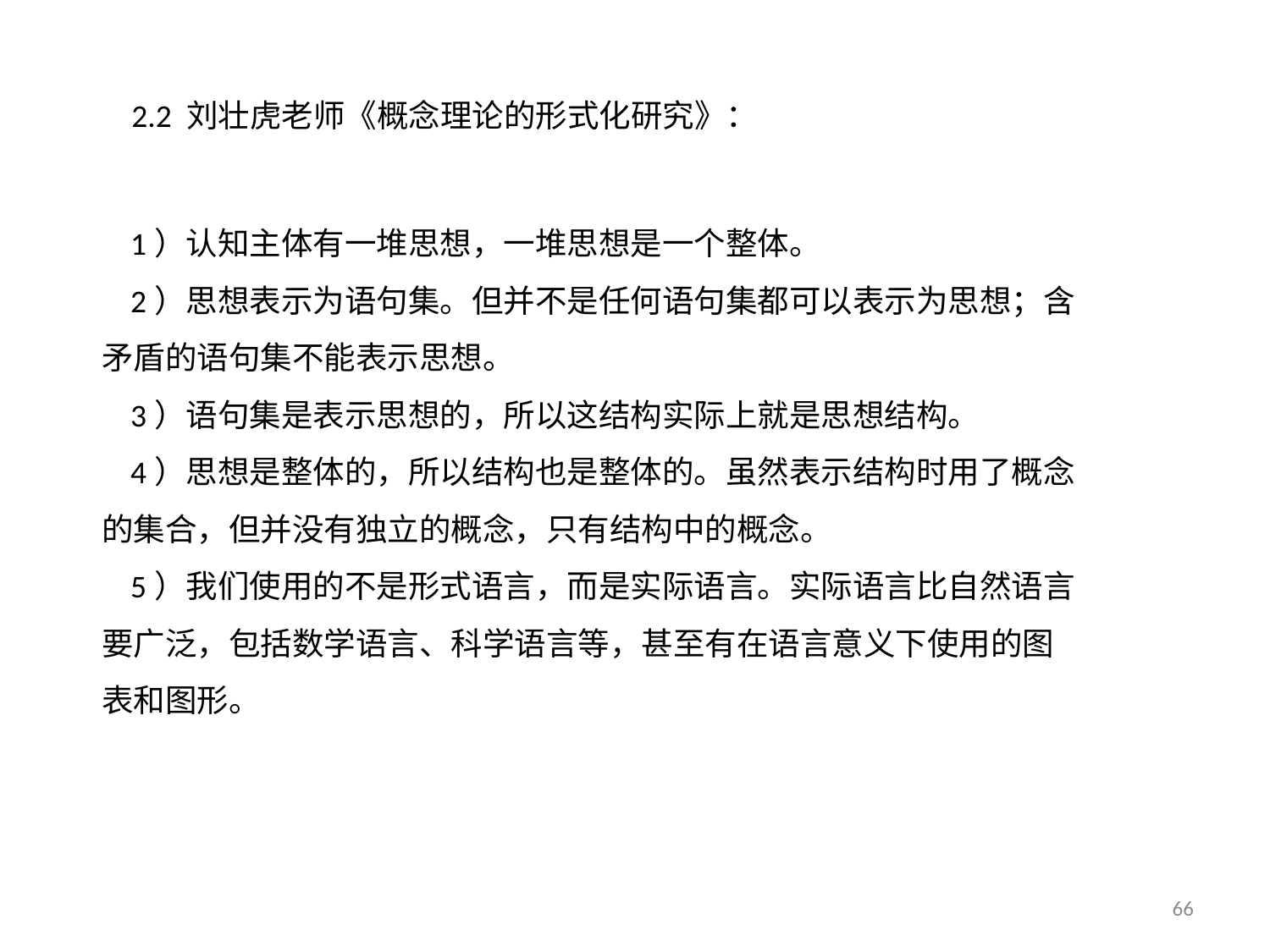

2.2 刘壮虎老师《概念理论的形式化研究》：

    1）认知主体有一堆思想，一堆思想是一个整体。
    2）思想表示为语句集。但并不是任何语句集都可以表示为思想；含矛盾的语句集不能表示思想。
    3）语句集是表示思想的，所以这结构实际上就是思想结构。
    4）思想是整体的，所以结构也是整体的。虽然表示结构时用了概念的集合，但并没有独立的概念，只有结构中的概念。
    5）我们使用的不是形式语言，而是实际语言。实际语言比自然语言要广泛，包括数学语言、科学语言等，甚至有在语言意义下使用的图表和图形。

66